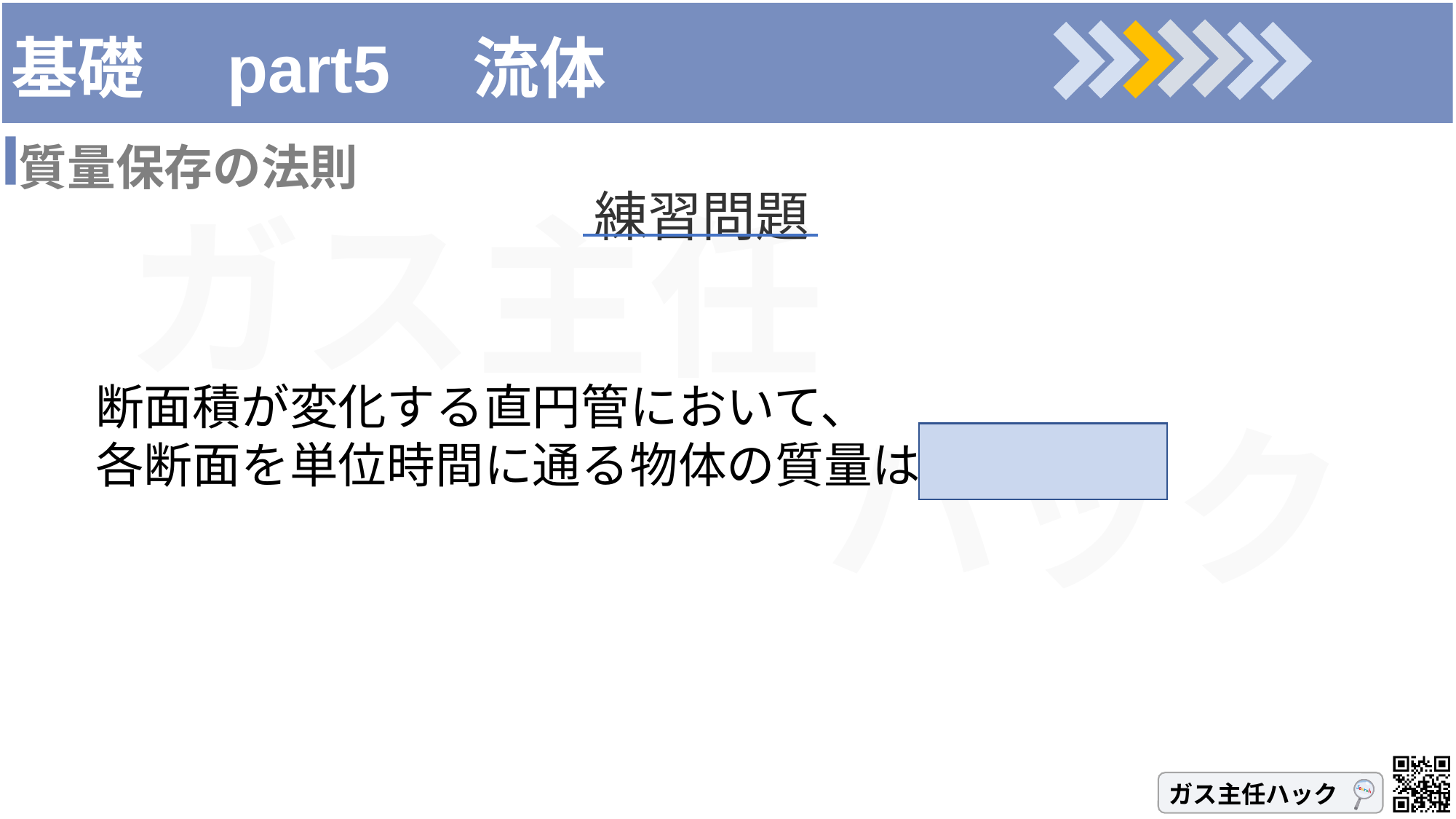

# 基礎　part5　流体

質量保存の法則

練習問題
断面積が変化する直円管において、
各断面を単位時間に通る物体の質量は変わらない